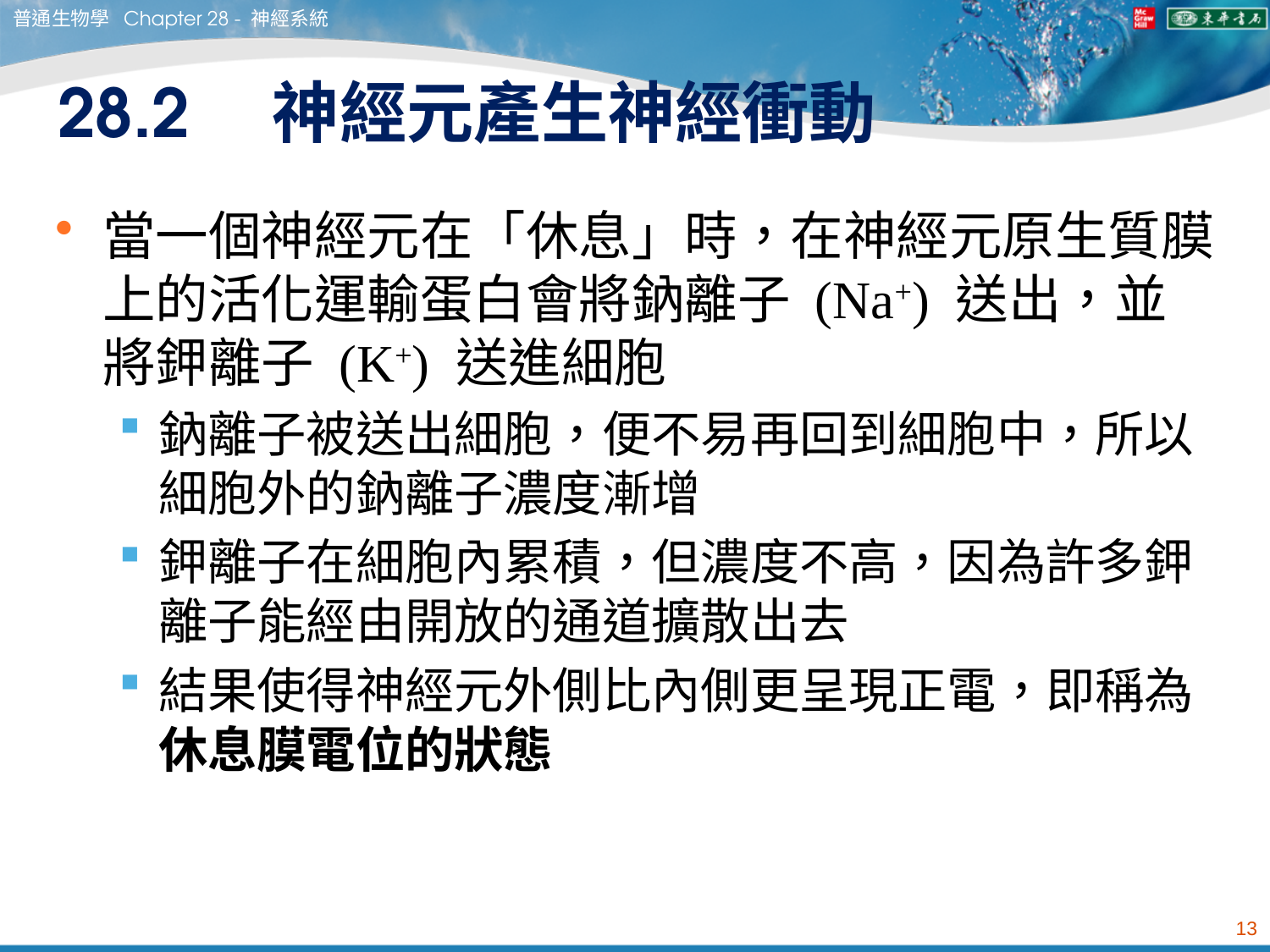

普通生物學  Chapter 28 - 神經系統
# 28.2　神經元產生神經衝動
當一個神經元在「休息」時，在神經元原生質膜上的活化運輸蛋白會將鈉離子 (Na+) 送出，並將鉀離子 (K+) 送進細胞
鈉離子被送出細胞，便不易再回到細胞中，所以細胞外的鈉離子濃度漸增
鉀離子在細胞內累積，但濃度不高，因為許多鉀離子能經由開放的通道擴散出去
結果使得神經元外側比內側更呈現正電，即稱為休息膜電位的狀態
13